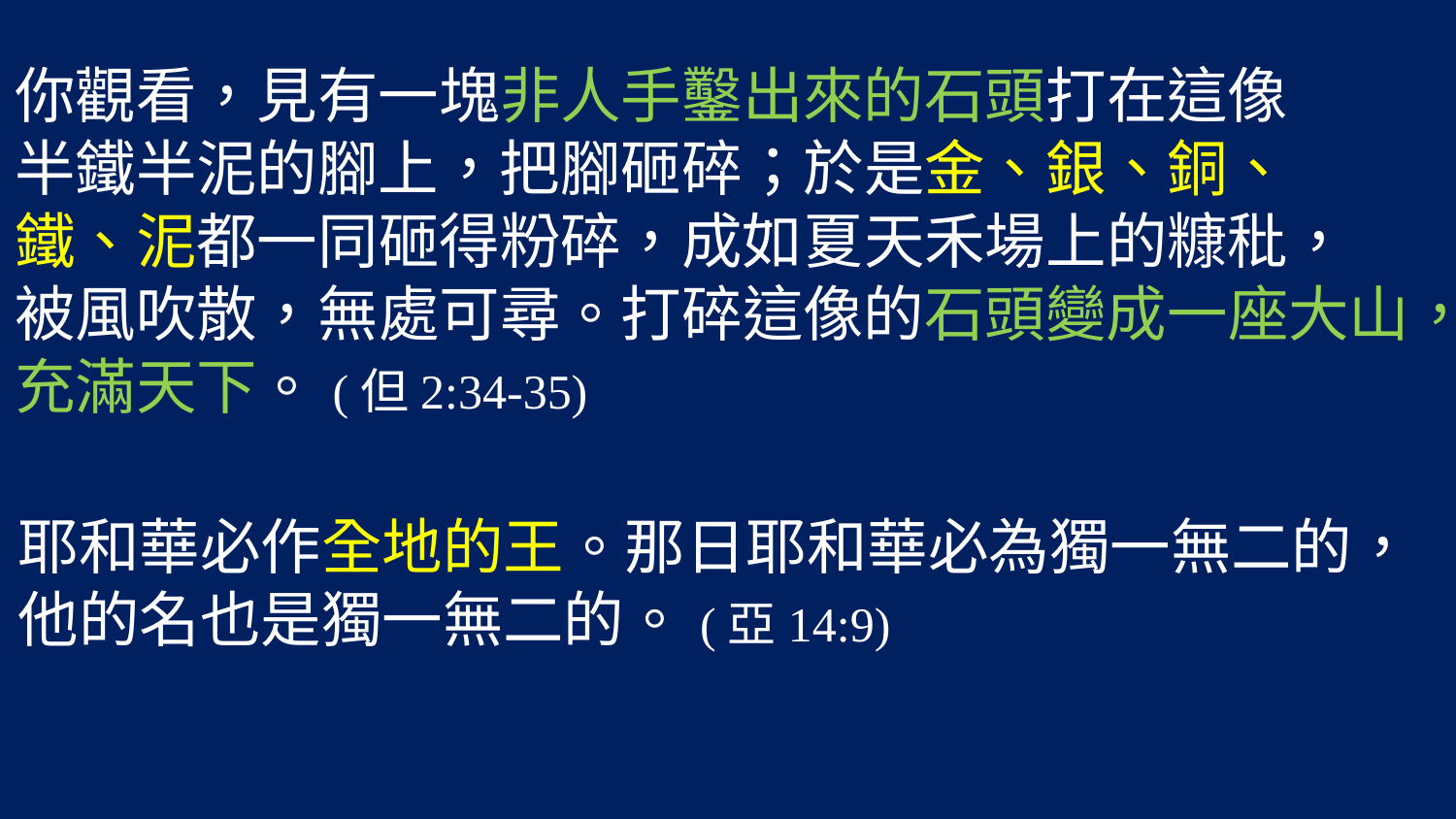

# 你觀看，見有一塊非人手鑿出來的石頭打在這像 半鐵半泥的腳上，把腳砸碎；於是金、銀、銅、 鐵、泥都一同砸得粉碎，成如夏天禾場上的糠秕， 被風吹散，無處可尋。打碎這像的石頭變成一座大山，充滿天下。(但2:34-35)
耶和華必作全地的王。那日耶和華必為獨一無二的，他的名也是獨一無二的。(亞14:9)